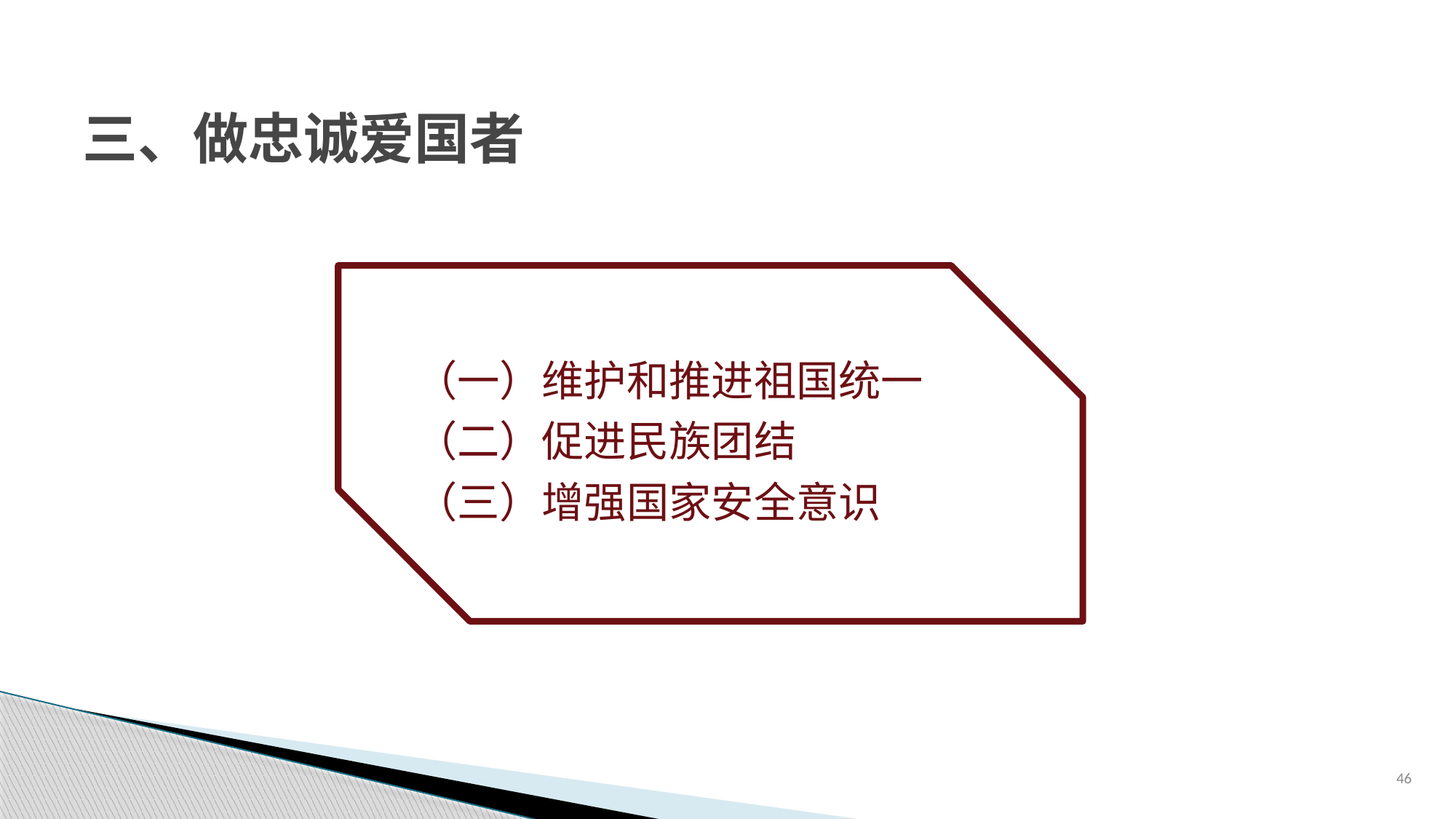

# 三、做忠诚爱国者
（一）维护和推进祖国统一
（二）促进民族团结
（三）增强国家安全意识
46